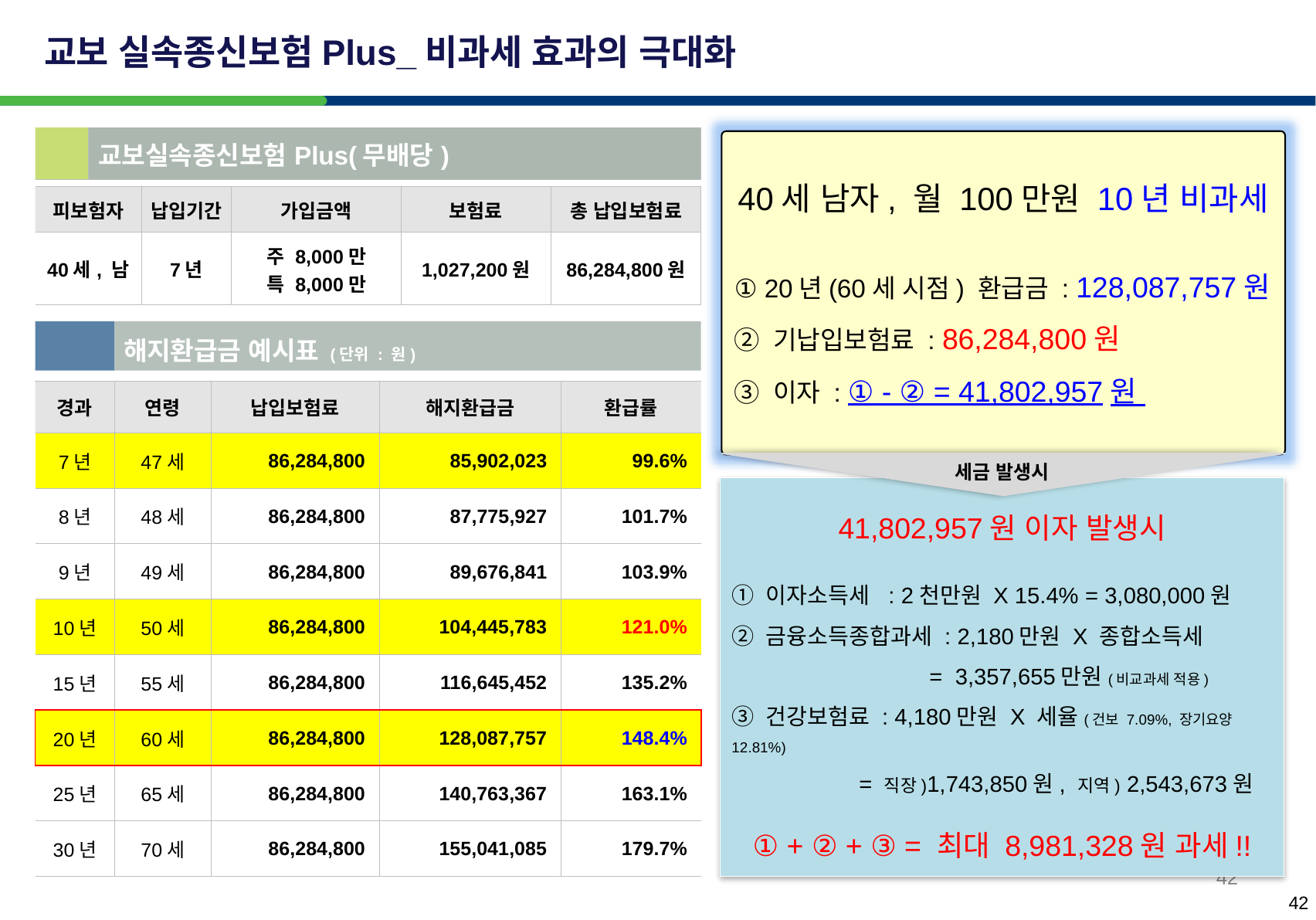

42
교보 실속종신보험Plus_비과세 효과의 극대화
|  | 교보실속종신보험Plus(무배당) |  |  |  |  |
| --- | --- | --- | --- | --- | --- |
|  |  |  |  |  |  |
| 피보험자 |  | 납입기간 | 가입금액 | 보험료 | 총 납입보험료 |
| 40세, 남 |  | 7년 | 주 8,000만 특 8,000만 | 1,027,200원 | 86,284,800원 |
40세 남자, 월 100만원 10년 비과세

① 20년(60세 시점) 환급금 : 128,087,757원
② 기납입보험료 : 86,284,800원
③ 이자 : ① - ② = 41,802,957원

|  | 해지환급금 예시표 (단위 : 원) |  |  |  |
| --- | --- | --- | --- | --- |
|  |  |  |  |  |
| 경과 | 연령 | 납입보험료 | 해지환급금 | 환급률 |
| 7년 | 47세 | 86,284,800 | 85,902,023 | 99.6% |
| 8년 | 48세 | 86,284,800 | 87,775,927 | 101.7% |
| 9년 | 49세 | 86,284,800 | 89,676,841 | 103.9% |
| 10년 | 50세 | 86,284,800 | 104,445,783 | 121.0% |
| 15년 | 55세 | 86,284,800 | 116,645,452 | 135.2% |
| 20년 | 60세 | 86,284,800 | 128,087,757 | 148.4% |
| 25년 | 65세 | 86,284,800 | 140,763,367 | 163.1% |
| 30년 | 70세 | 86,284,800 | 155,041,085 | 179.7% |
세금 발생시
41,802,957원 이자 발생시

① 이자소득세  : 2천만원 X 15.4% = 3,080,000원
② 금융소득종합과세 : 2,180만원 X 종합소득세
                               =  3,357,655만원(비교과세 적용)
③ 건강보험료 : 4,180만원 X 세율(건보 7.09%, 장기요양 12.81%)
                    = 직장)1,743,850원, 지역) 2,543,673원

① + ② + ③ = 최대 8,981,328원 과세!!